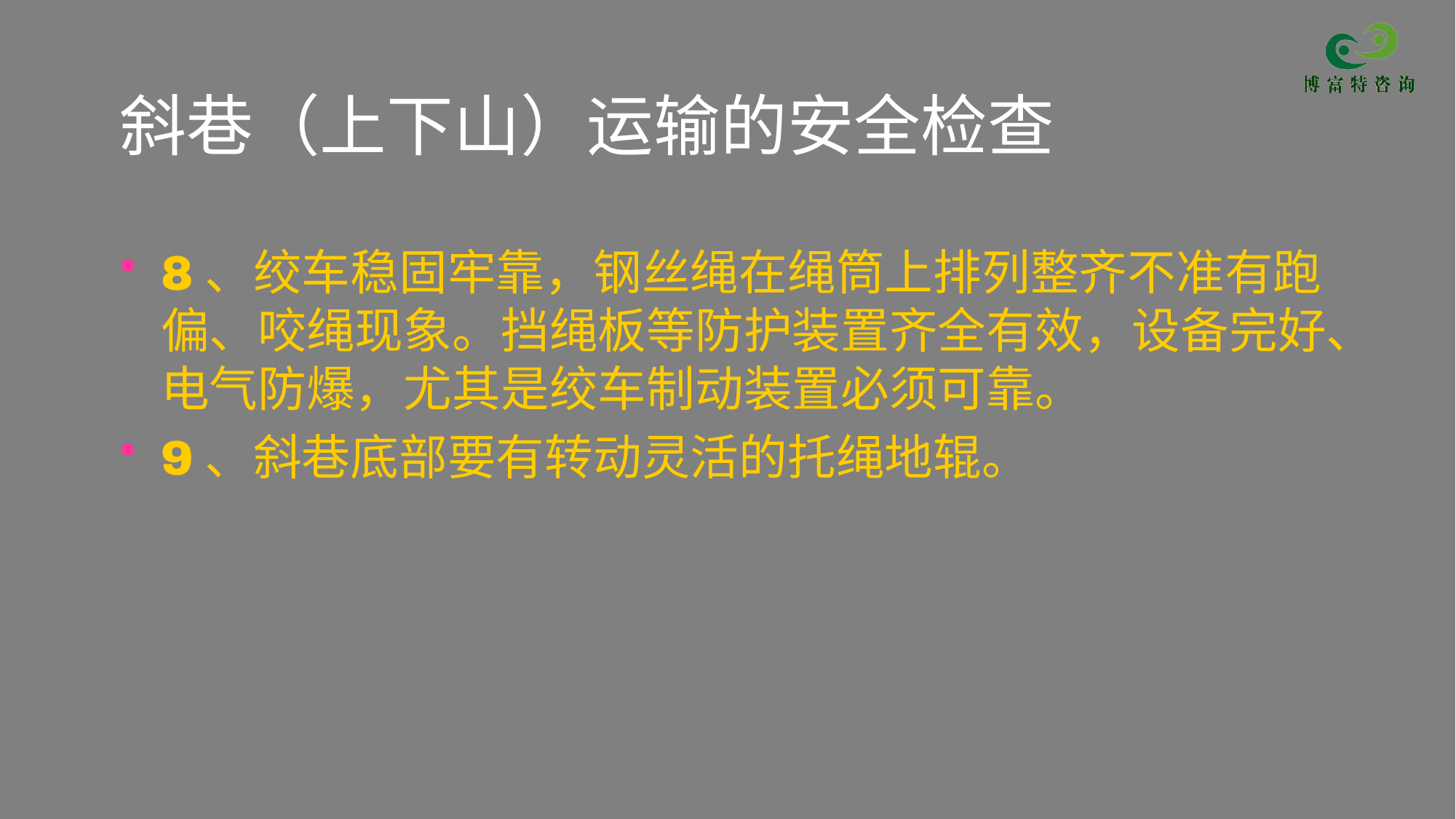

# 斜巷（上下山）运输的安全检查
8、绞车稳固牢靠，钢丝绳在绳筒上排列整齐不准有跑偏、咬绳现象。挡绳板等防护装置齐全有效，设备完好、电气防爆，尤其是绞车制动装置必须可靠。
9、斜巷底部要有转动灵活的托绳地辊。